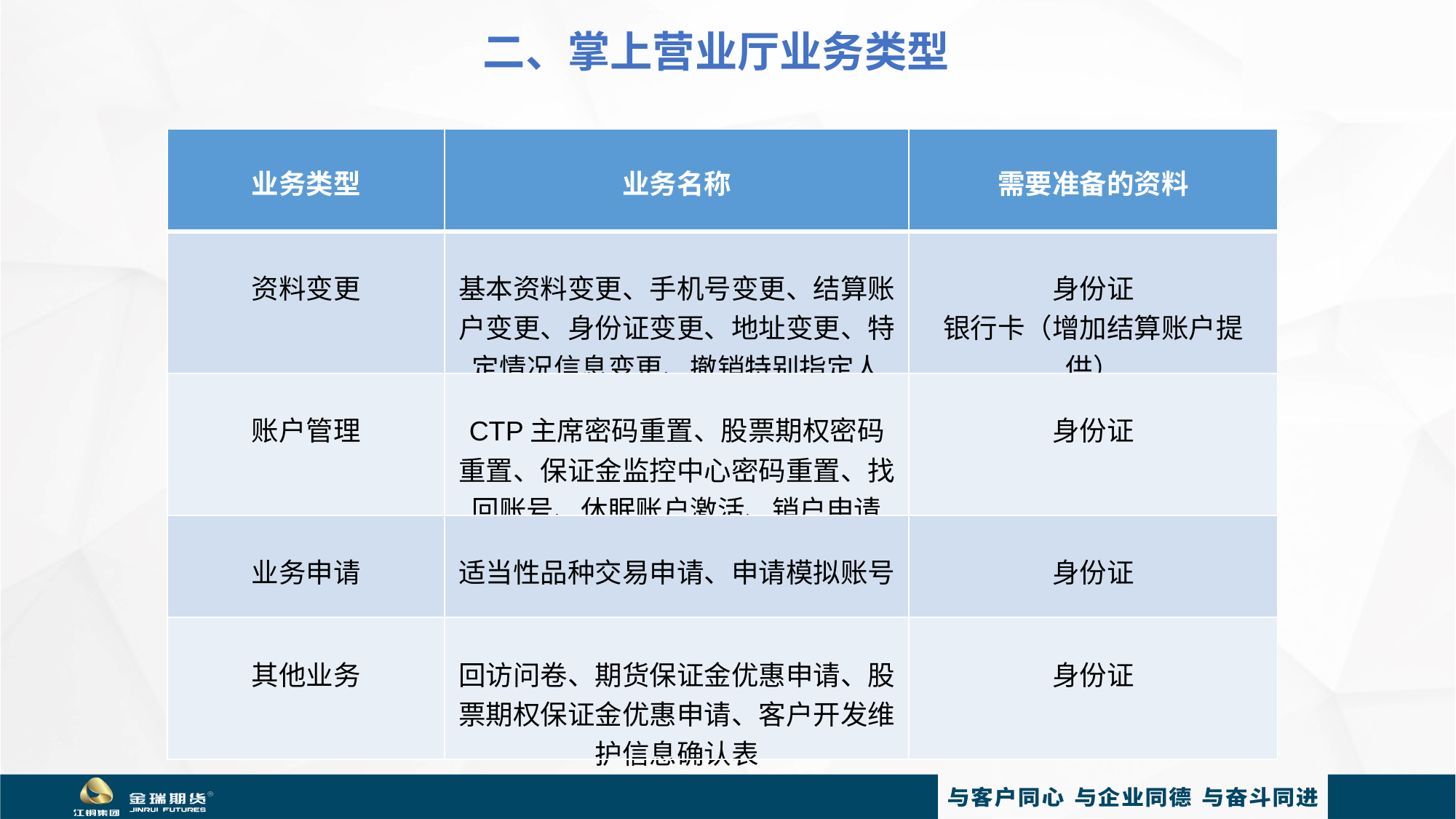

二、掌上营业厅业务类型

| 业务类型 | 业务名称 | 需要准备的资料 |
| --- | --- | --- |
| 资料变更 | 基本资料变更、手机号变更、结算账户变更、身份证变更、地址变更、特定情况信息变更、撤销特别指定人 | 身份证 银行卡（增加结算账户提供） |
| 账户管理 | CTP主席密码重置、股票期权密码重置、保证金监控中心密码重置、找回账号、休眠账户激活、销户申请 | 身份证 |
| 业务申请 | 适当性品种交易申请、申请模拟账号 | 身份证 |
| 其他业务 | 回访问卷、期货保证金优惠申请、股票期权保证金优惠申请、客户开发维护信息确认表 | 身份证 |